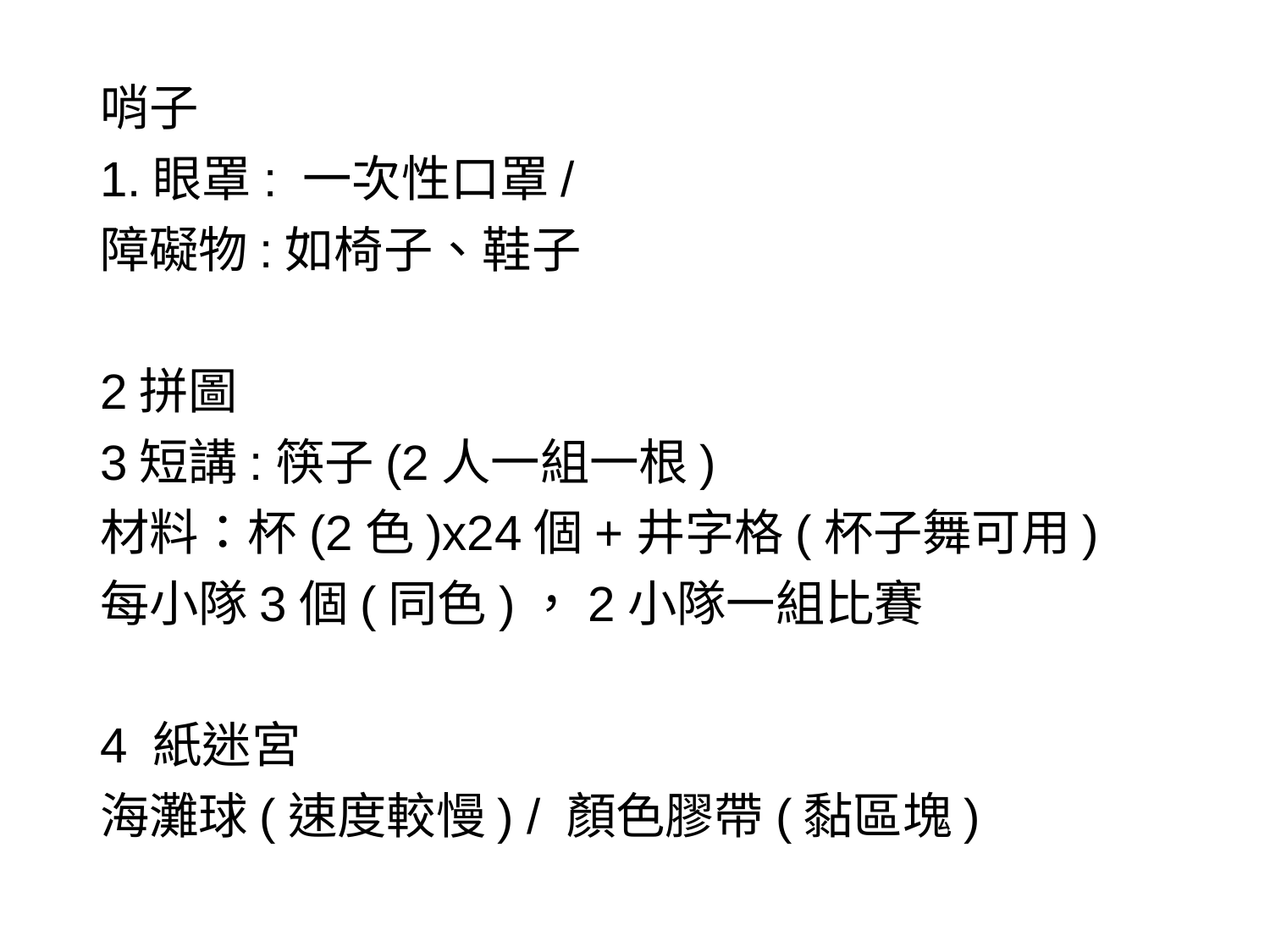

哨子
1.眼罩: 一次性口罩/
障礙物:如椅子、鞋子

2拼圖
3短講:筷子(2人一組一根)
材料：杯(2色)x24個+井字格(杯子舞可用)
每小隊3個(同色)，2小隊一組比賽

4 紙迷宮
海灘球(速度較慢) / 顏色膠帶(黏區塊)